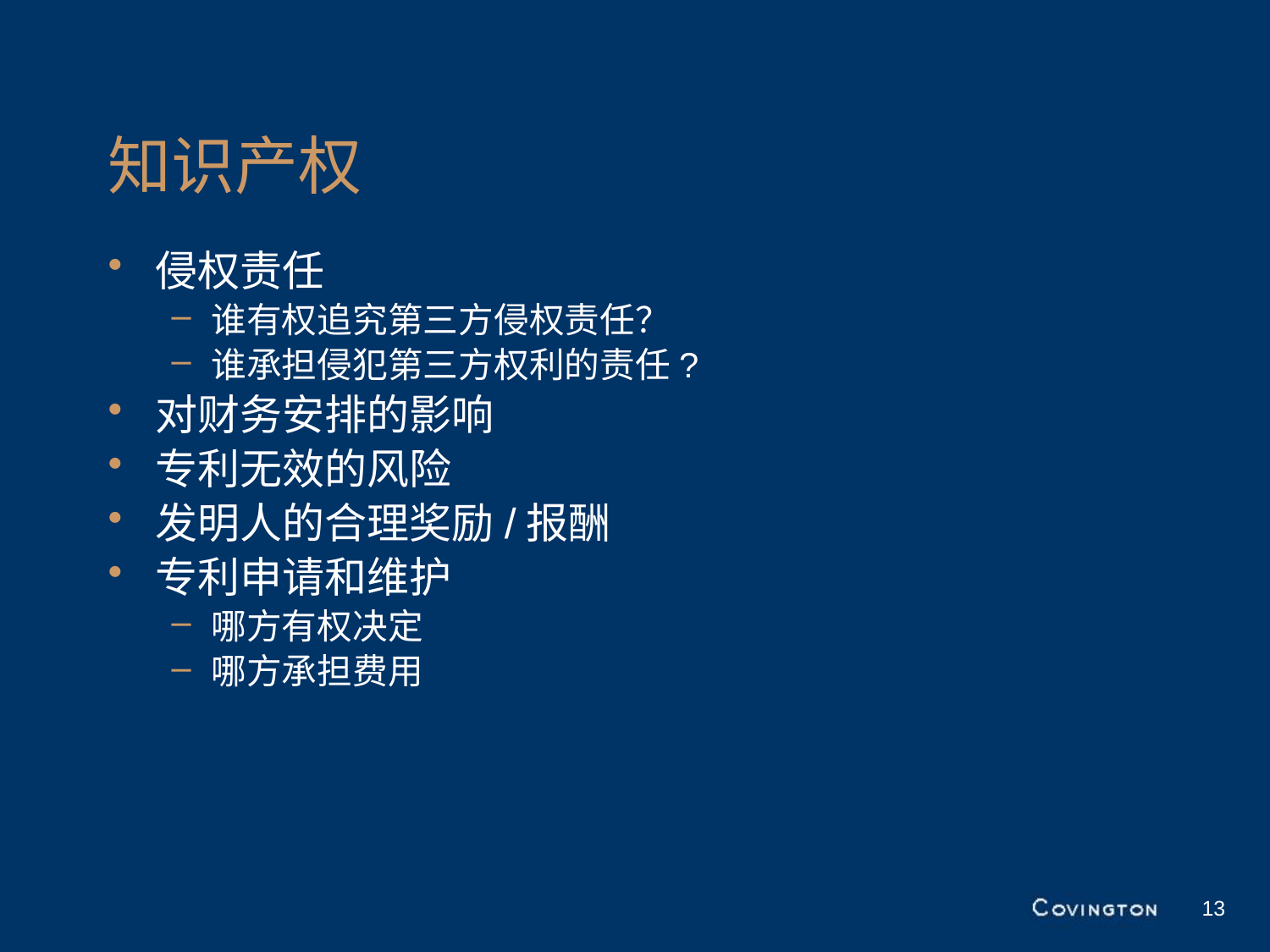

# 知识产权
侵权责任
谁有权追究第三方侵权责任？
谁承担侵犯第三方权利的责任?
对财务安排的影响
专利无效的风险
发明人的合理奖励/报酬
专利申请和维护
哪方有权决定
哪方承担费用

13